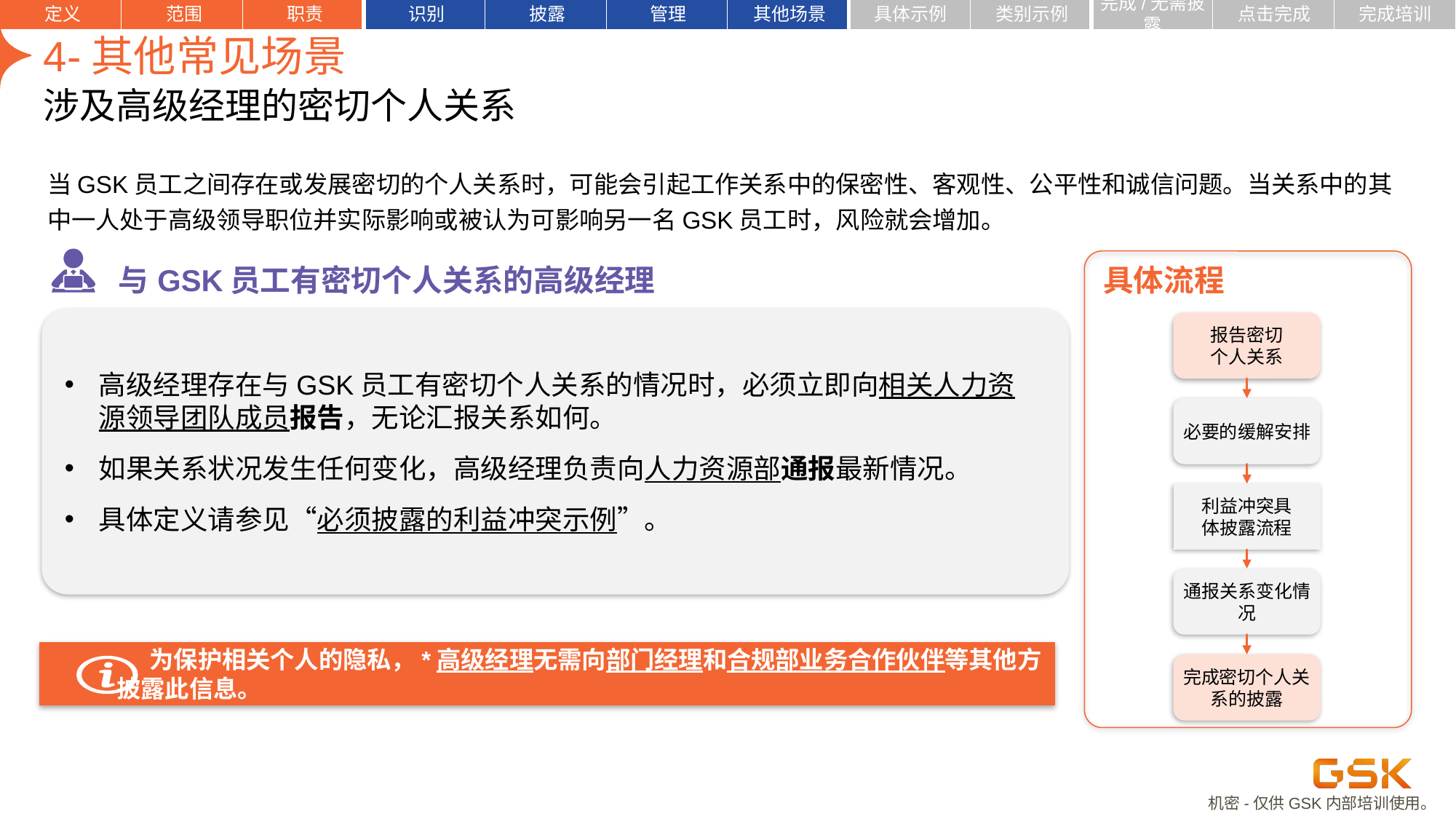

定义
范围
职责
识别
披露
管理
其他场景
具体示例
类别示例
点击完成
完成培训
完成/无需披露
|  |  |  |  |  |  |  |  |  |  |  |  |
| --- | --- | --- | --- | --- | --- | --- | --- | --- | --- | --- | --- |
# 4-其他常见场景
涉及高级经理的密切个人关系
当GSK员工之间存在或发展密切的个人关系时，可能会引起工作关系中的保密性、客观性、公平性和诚信问题。当关系中的其中一人处于高级领导职位并实际影响或被认为可影响另一名GSK员工时，风险就会增加。

| 与GSK员工有密切个人关系的高级经理 |
| --- |
| 具体流程 |
| --- |

高级经理存在与GSK员工有密切个人关系的情况时，必须立即向相关人力资源领导团队成员报告，无论汇报关系如何。
如果关系状况发生任何变化，高级经理负责向人力资源部通报最新情况。
具体定义请参见“必须披露的利益冲突示例”。
报告密切
个人关系
必要的缓解安排
利益冲突具体披露流程
通报关系变化情况
完成密切个人关系的披露
     为保护相关个人的隐私，*高级经理无需向部门经理和合规部业务合作伙伴等其他方披露此信息。